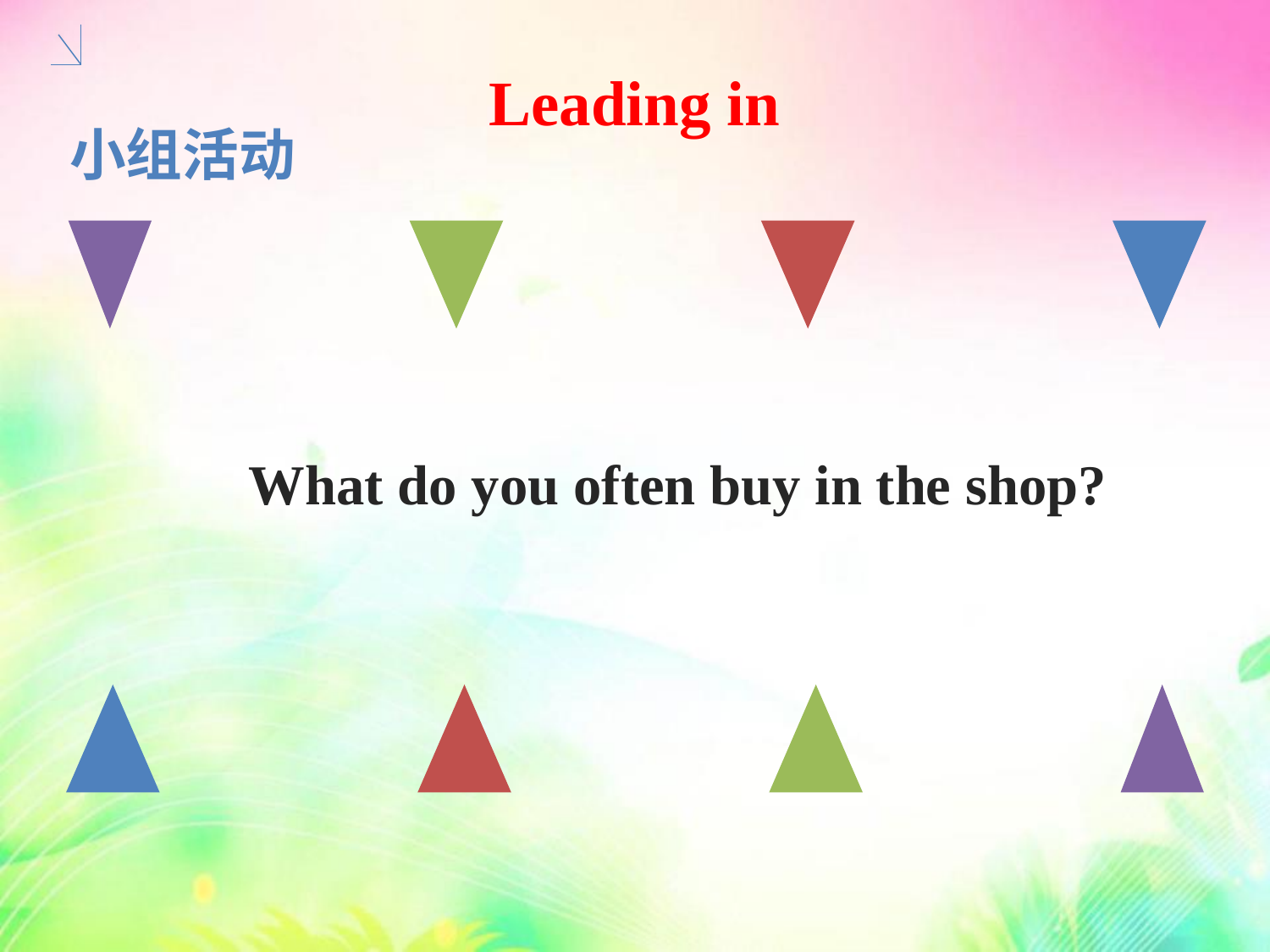

Leading in
小组活动

What do you often buy in the shop?